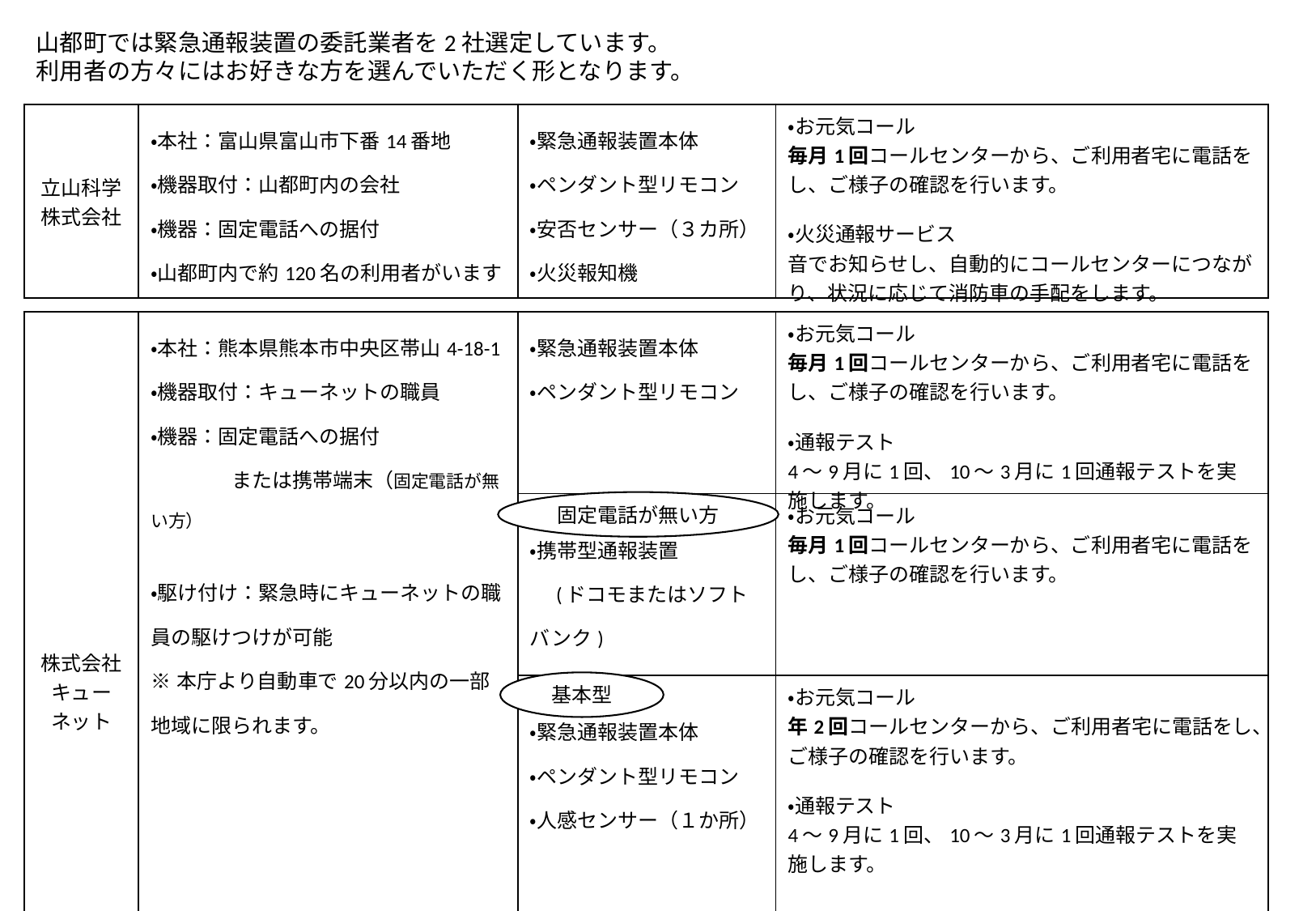

山都町では緊急通報装置の委託業者を2社選定しています。
利用者の方々にはお好きな方を選んでいただく形となります。
| 立山科学株式会社 | ・本社：富山県富山市下番14番地 ・機器取付：山都町内の会社 ・機器：固定電話への据付 ・山都町内で約120名の利用者がいます | ・緊急通報装置本体 ・ペンダント型リモコン ・安否センサー（３カ所） ・火災報知機 | ・お元気コール 毎月1回コールセンターから、ご利用者宅に電話をし、ご様子の確認を行います。 ・火災通報サービス 音でお知らせし、自動的にコールセンターにつながり、状況に応じて消防車の手配をします。 |
| --- | --- | --- | --- |
| 株式会社キューネット | ・本社：熊本県熊本市中央区帯山4-18-1 ・機器取付：キューネットの職員 ・機器：固定電話への据付 　　　　または携帯端末（固定電話が無い方） ・駆け付け：緊急時にキューネットの職員の駆けつけが可能 ※本庁より自動車で20分以内の一部地域に限られます。 | ・緊急通報装置本体 ・ペンダント型リモコン | ・お元気コール 毎月1回コールセンターから、ご利用者宅に電話をし、ご様子の確認を行います。 ・通報テスト 4～9月に1回、10～3月に1回通報テストを実施します。 |
| --- | --- | --- | --- |
|  |  | ・携帯型通報装置 　(ドコモまたはソフトバンク) | ・お元気コール 毎月1回コールセンターから、ご利用者宅に電話をし、ご様子の確認を行います。 |
|  |  | ・緊急通報装置本体 ・ペンダント型リモコン ・人感センサー（１か所） | ・お元気コール 年2回コールセンターから、ご利用者宅に電話をし、ご様子の確認を行います。 ・通報テスト 4～9月に1回、10～3月に1回通報テストを実施します。 |
固定電話が無い方
基本型